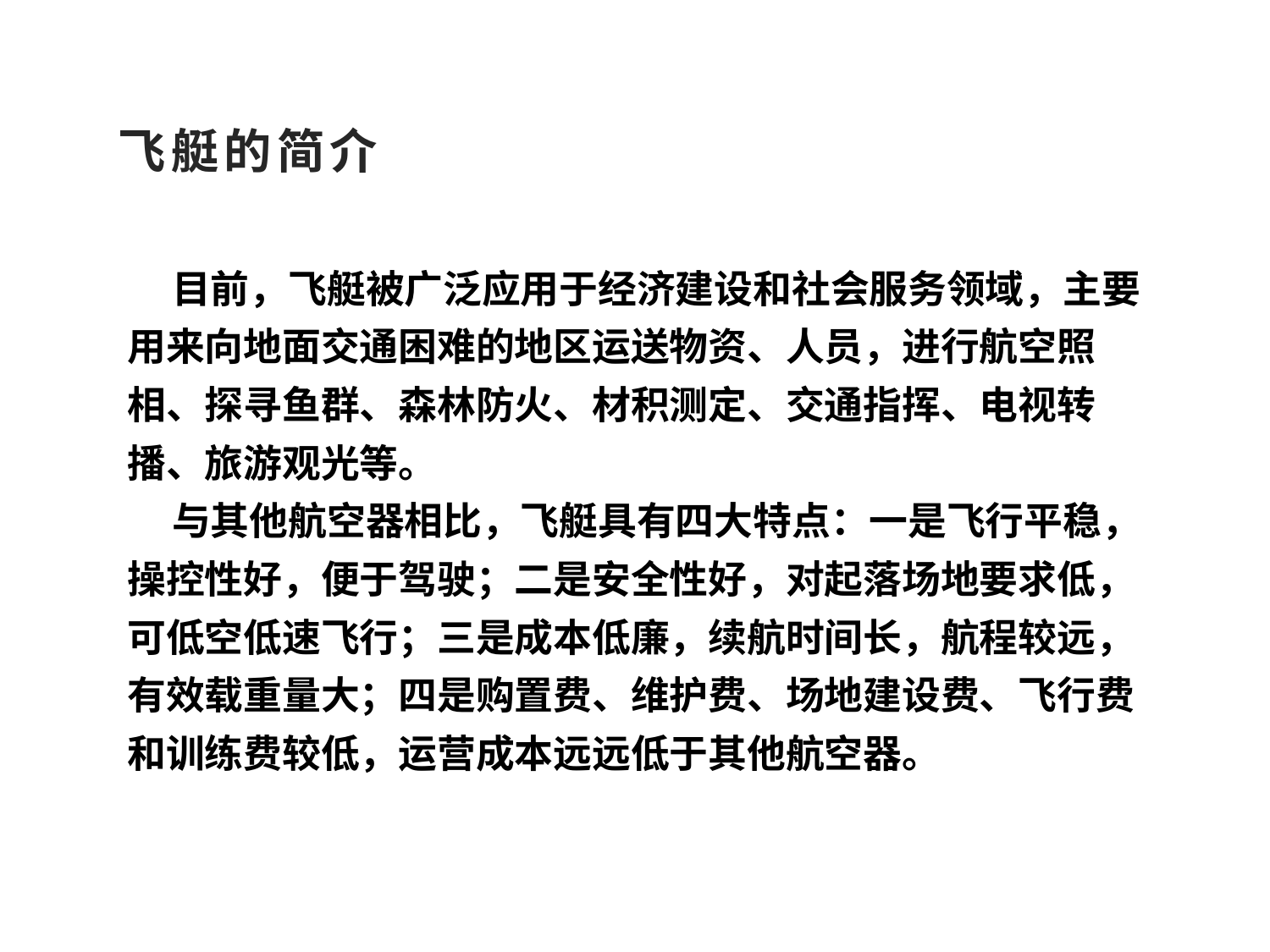

飞艇的简介
    目前，飞艇被广泛应用于经济建设和社会服务领域，主要用来向地面交通困难的地区运送物资、人员，进行航空照相、探寻鱼群、森林防火、材积测定、交通指挥、电视转播、旅游观光等。
    与其他航空器相比，飞艇具有四大特点：一是飞行平稳，操控性好，便于驾驶；二是安全性好，对起落场地要求低，可低空低速飞行；三是成本低廉，续航时间长，航程较远，有效载重量大；四是购置费、维护费、场地建设费、飞行费和训练费较低，运营成本远远低于其他航空器。